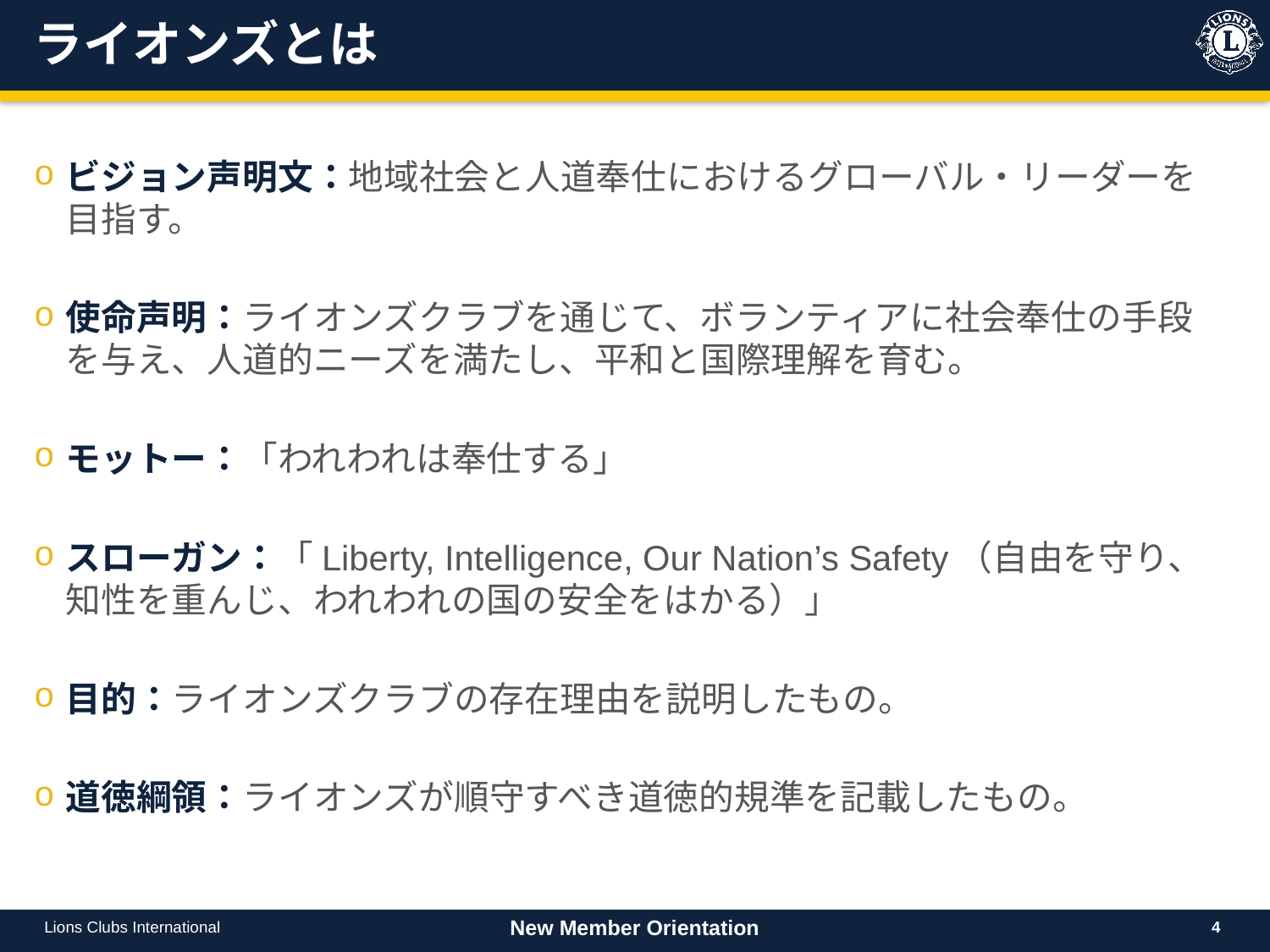

# ライオンズとは
ビジョン声明文：地域社会と人道奉仕におけるグローバル・リーダーを目指す。

使命声明：ライオンズクラブを通じて、ボランティアに社会奉仕の手段を与え、人道的ニーズを満たし、平和と国際理解を育む。

モットー：「われわれは奉仕する」

スローガン：「Liberty, Intelligence, Our Nation’s Safety（自由を守り、知性を重んじ、われわれの国の安全をはかる）」

目的：ライオンズクラブの存在理由を説明したもの。

道徳綱領：ライオンズが順守すべき道徳的規準を記載したもの。